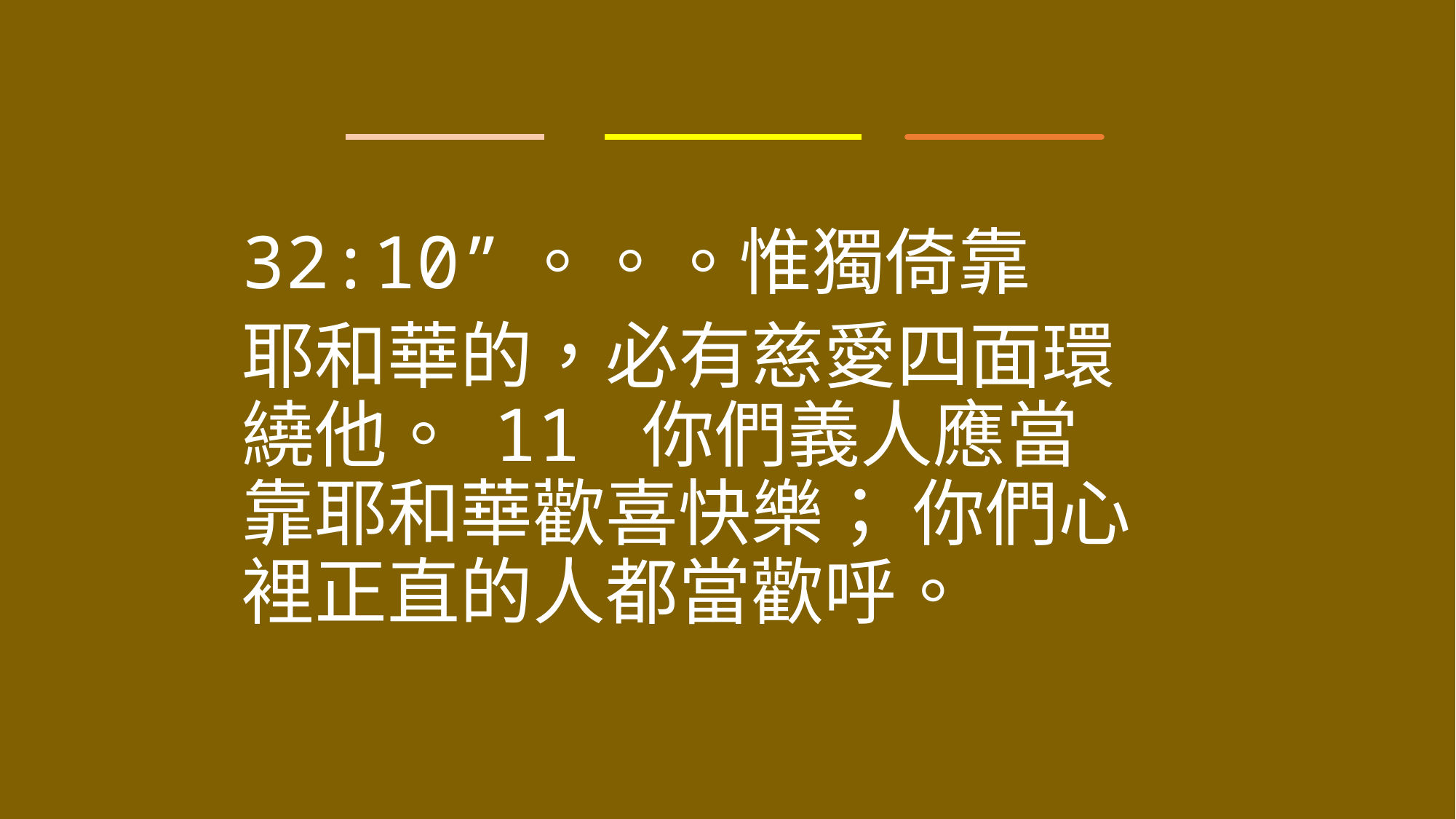

32:10”。。。惟獨倚靠
耶和華的，必有慈愛四面環繞他。 11 你們義人應當靠耶和華歡喜快樂； 你們心裡正直的人都當歡呼。